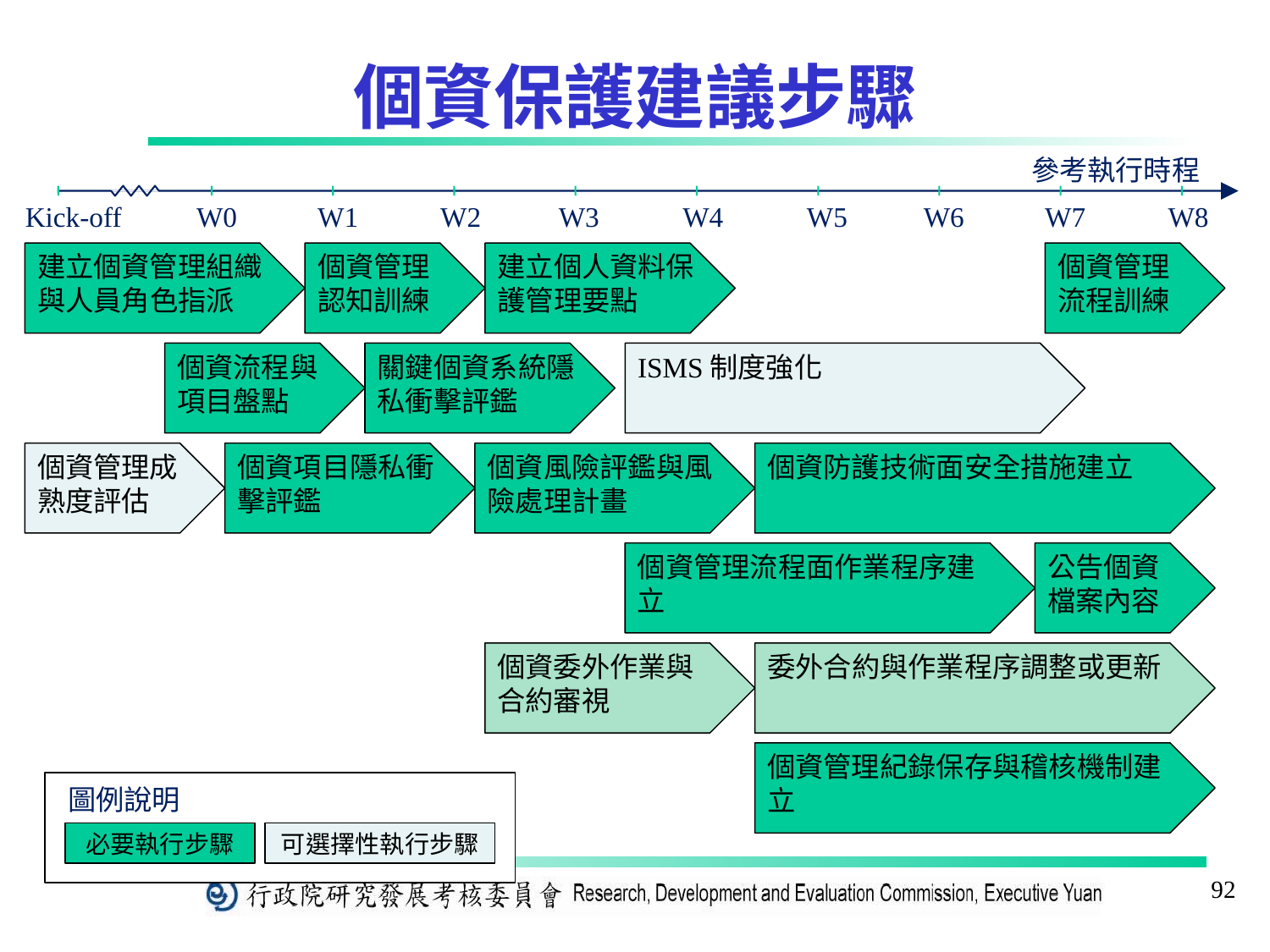

個資保護建議步驟
參考執行時程

Kick-off

W0

W1

W2

W3

W4

W5

W6

W7

W8

建立個資管理組織與人員角色指派
個資管理認知訓練
建立個人資料保護管理要點
個資管理流程訓練
個資流程與項目盤點
關鍵個資系統隱私衝擊評鑑
ISMS制度強化
個資管理成熟度評估
個資項目隱私衝擊評鑑
個資風險評鑑與風險處理計畫
個資防護技術面安全措施建立
個資管理流程面作業程序建立
公告個資檔案內容
個資委外作業與合約審視
委外合約與作業程序調整或更新
個資管理紀錄保存與稽核機制建立

圖例說明
必要執行步驟
可選擇性執行步驟
92